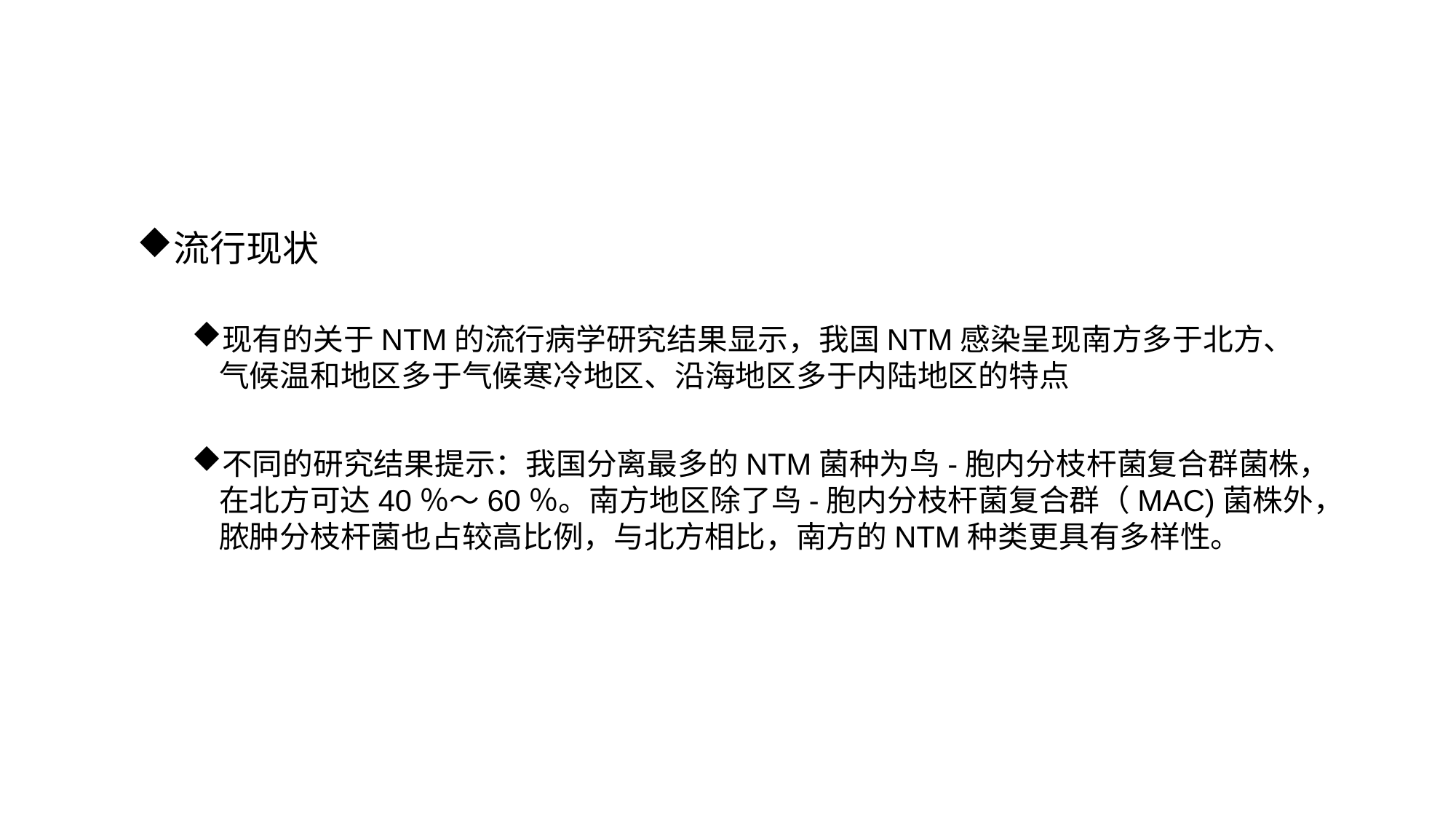

流行现状

现有的关于NTM的流行病学研究结果显示，我国NTM感染呈现南方多于北方、气候温和地区多于气候寒冷地区、沿海地区多于内陆地区的特点

不同的研究结果提示：我国分离最多的NTM菌种为鸟-胞内分枝杆菌复合群菌株，在北方可达40％～60％。南方地区除了鸟-胞内分枝杆菌复合群（MAC)菌株外，脓肿分枝杆菌也占较高比例，与北方相比，南方的NTM种类更具有多样性。